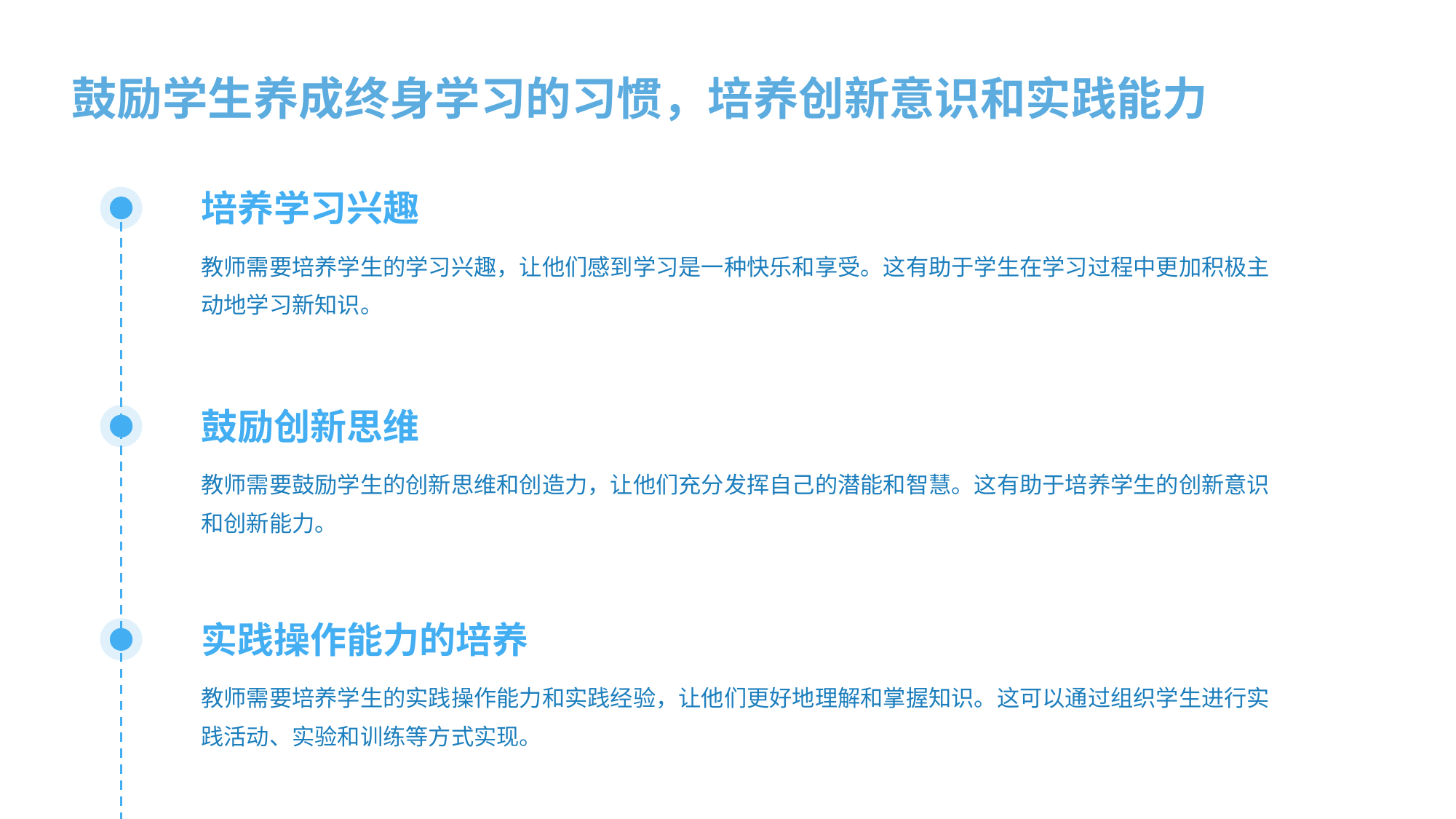

鼓励学生养成终身学习的习惯，培养创新意识和实践能力
培养学习兴趣

教师需要培养学生的学习兴趣，让他们感到学习是一种快乐和享受。这有助于学生在学习过程中更加积极主动地学习新知识。
鼓励创新思维

教师需要鼓励学生的创新思维和创造力，让他们充分发挥自己的潜能和智慧。这有助于培养学生的创新意识和创新能力。
实践操作能力的培养

教师需要培养学生的实践操作能力和实践经验，让他们更好地理解和掌握知识。这可以通过组织学生进行实践活动、实验和训练等方式实现。